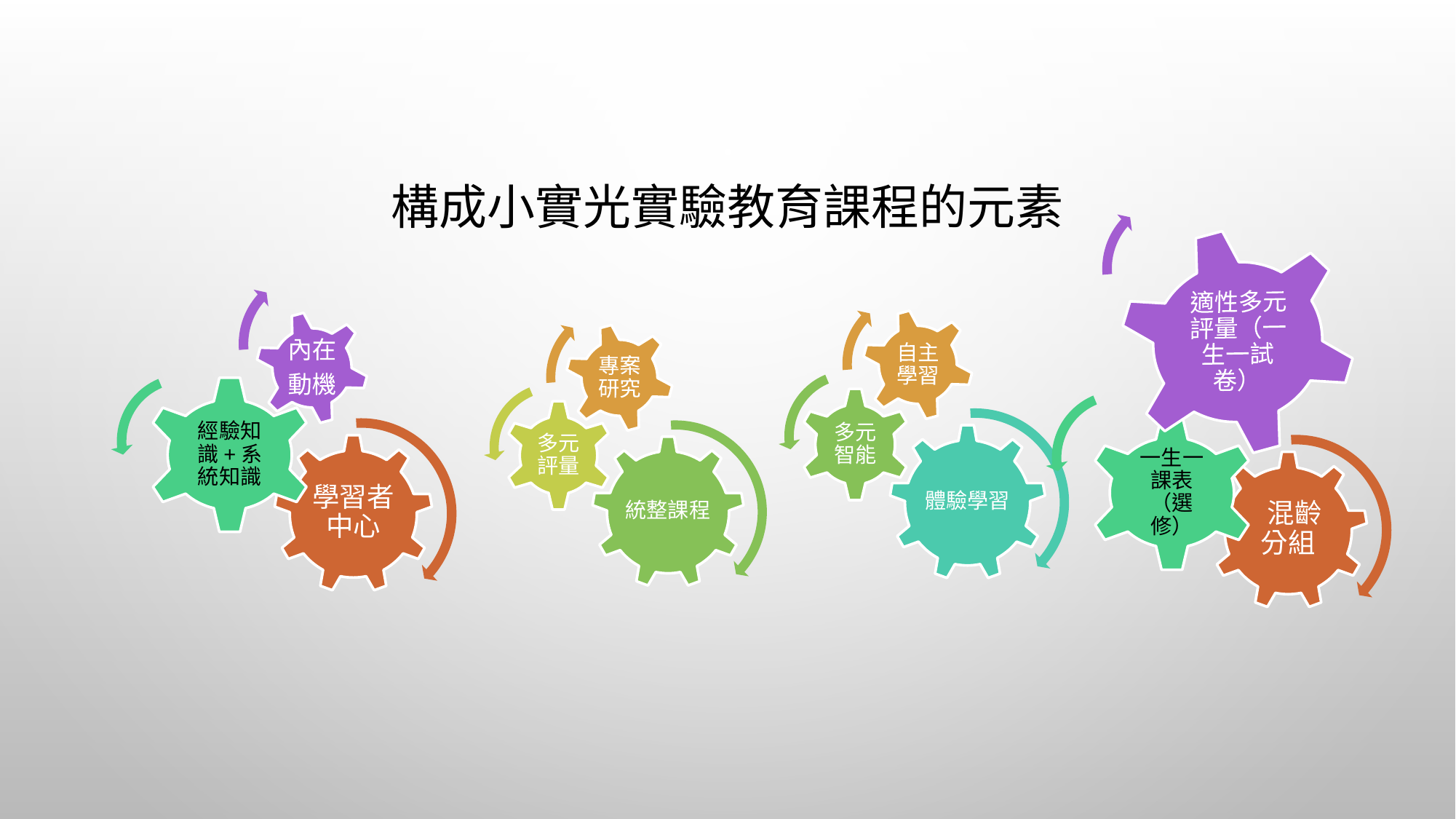

# 構成小實光實驗教育課程的元素
 混齡分組
一生一課表（選修）
適性多元評量（一生一試卷）
學習者中心
經驗知識+系統知識
內在
動機
體驗學習
多元智能
自主學習
統整課程
多元評量
專案研究